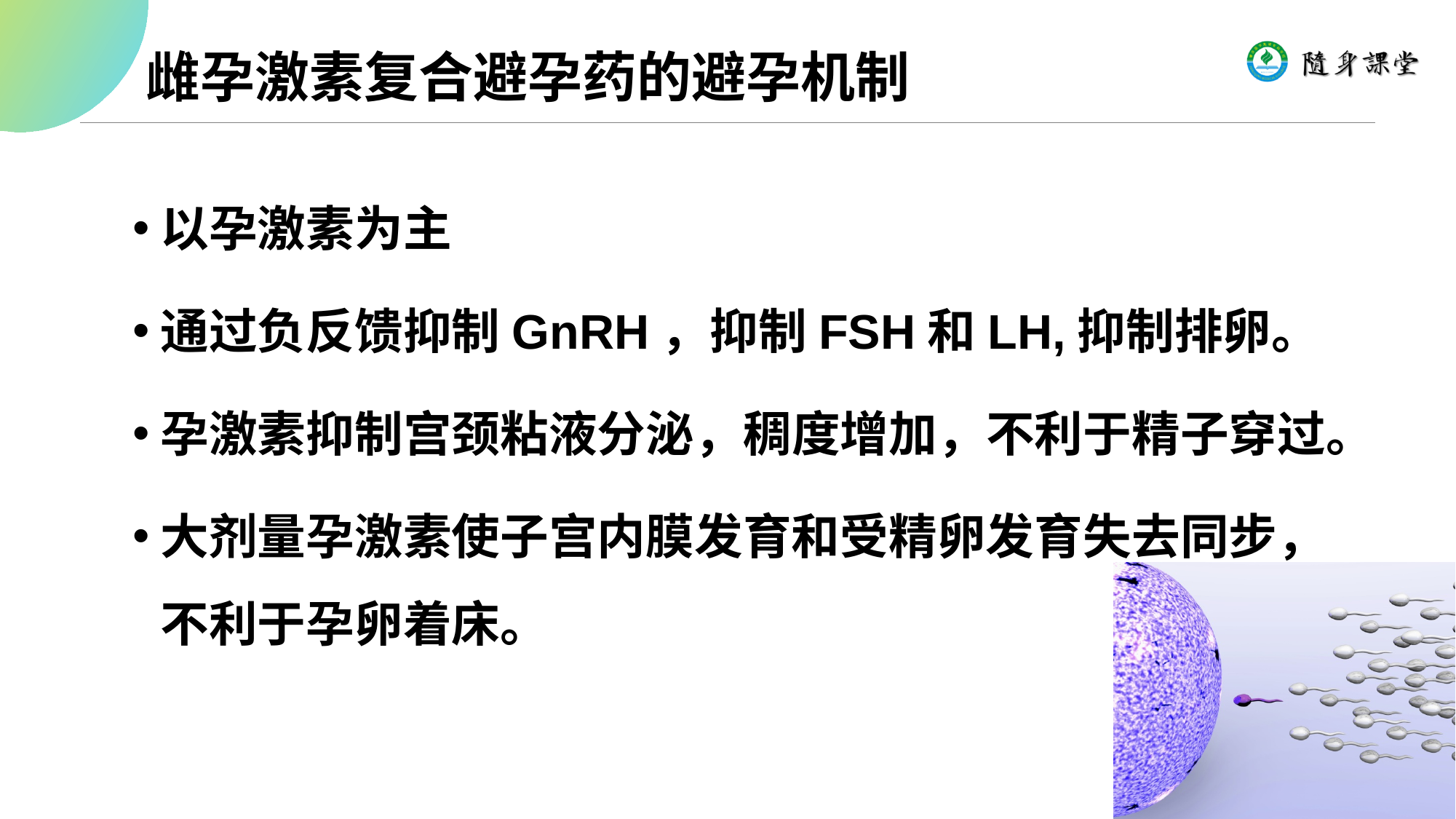

# 雌孕激素复合避孕药的避孕机制
以孕激素为主
通过负反馈抑制GnRH，抑制FSH和LH,抑制排卵。
孕激素抑制宫颈粘液分泌，稠度增加，不利于精子穿过。
大剂量孕激素使子宫内膜发育和受精卵发育失去同步，不利于孕卵着床。